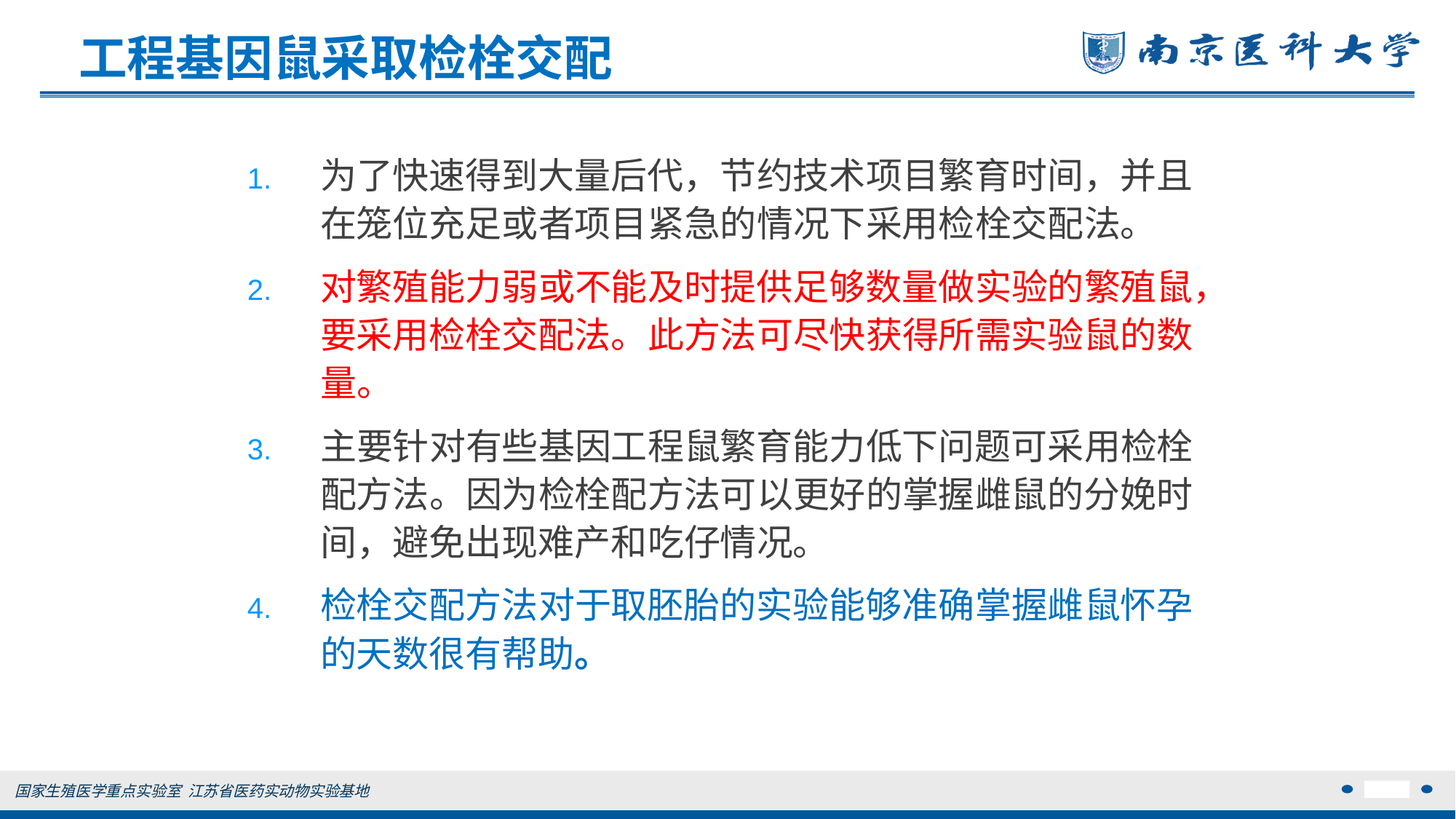

工程基因鼠采取检栓交配
为了快速得到大量后代，节约技术项目繁育时间，并且在笼位充足或者项目紧急的情况下采用检栓交配法。
对繁殖能力弱或不能及时提供足够数量做实验的繁殖鼠，要采用检栓交配法。此方法可尽快获得所需实验鼠的数量。
主要针对有些基因工程鼠繁育能力低下问题可采用检栓配方法。因为检栓配方法可以更好的掌握雌鼠的分娩时间，避免出现难产和吃仔情况。
检栓交配方法对于取胚胎的实验能够准确掌握雌鼠怀孕的天数很有帮助。